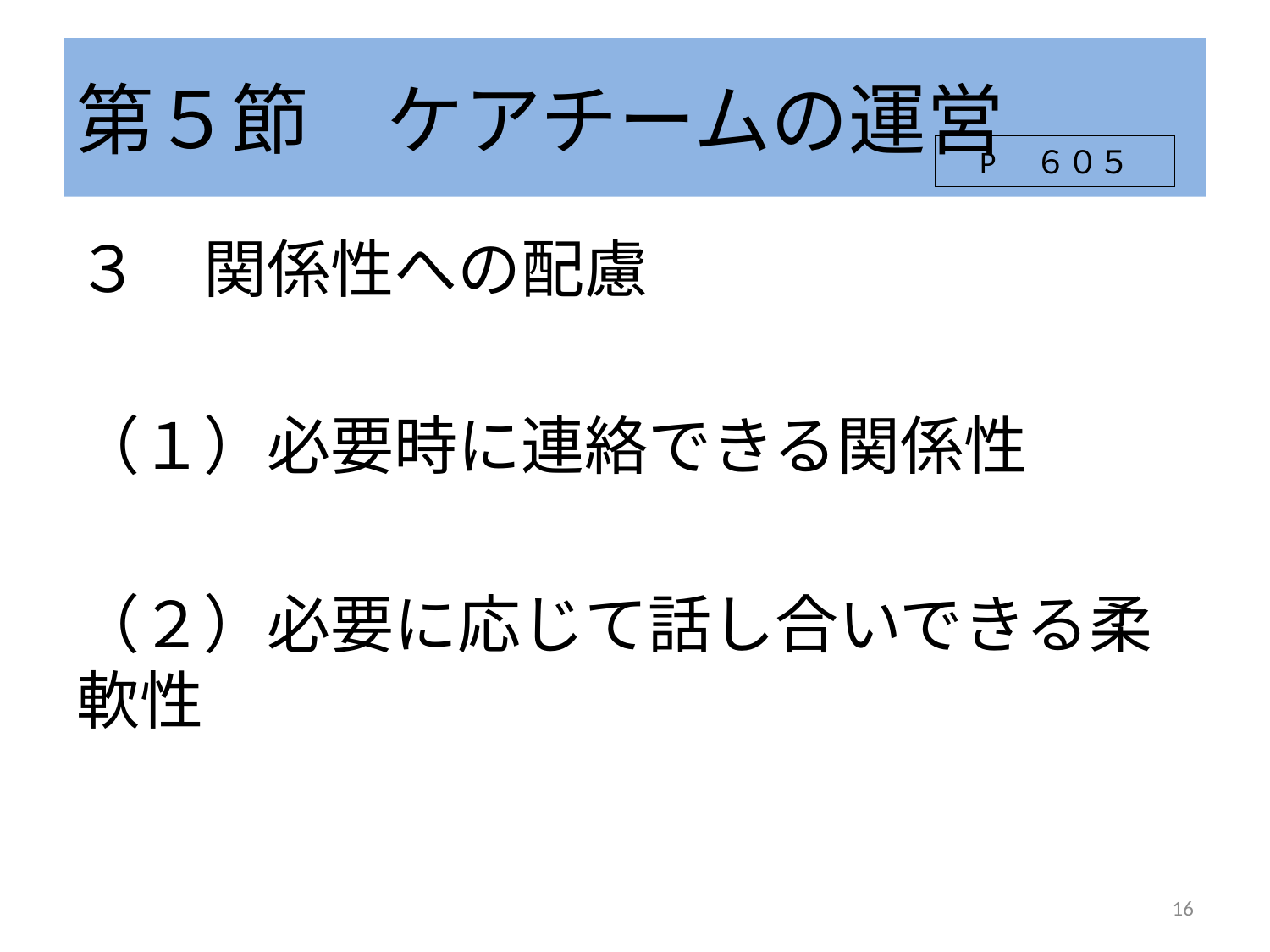

# 第５節　ケアチームの運営
P　６０５
３　関係性への配慮

（１）必要時に連絡できる関係性

（２）必要に応じて話し合いできる柔軟性
16